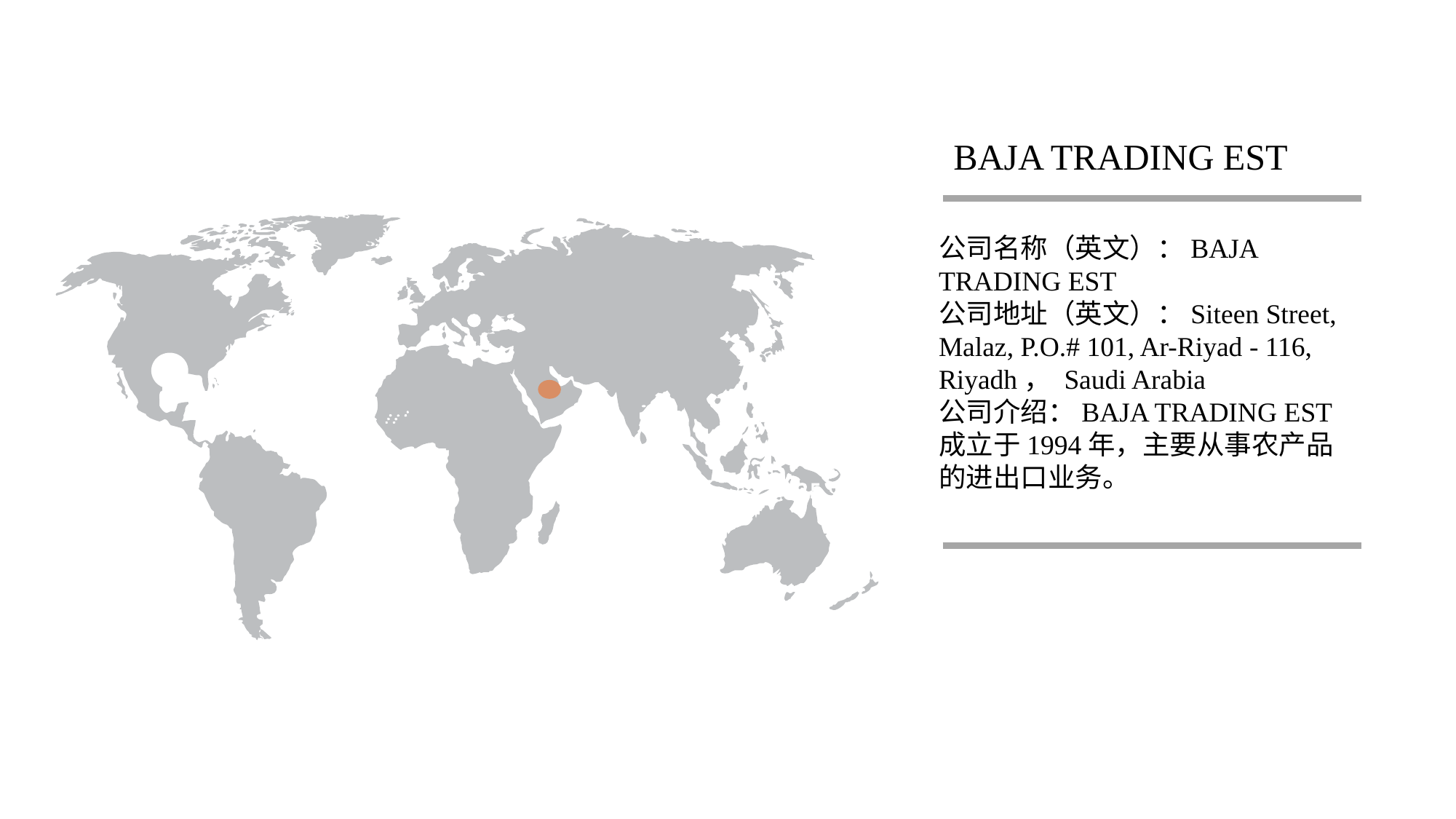

BAJA TRADING EST
公司名称（英文）：BAJA TRADING EST
公司地址（英文）：Siteen Street, Malaz, P.O.# 101, Ar-Riyad - 116, Riyadh， Saudi Arabia
公司介绍：BAJA TRADING EST成立于1994年，主要从事农产品的进出口业务。